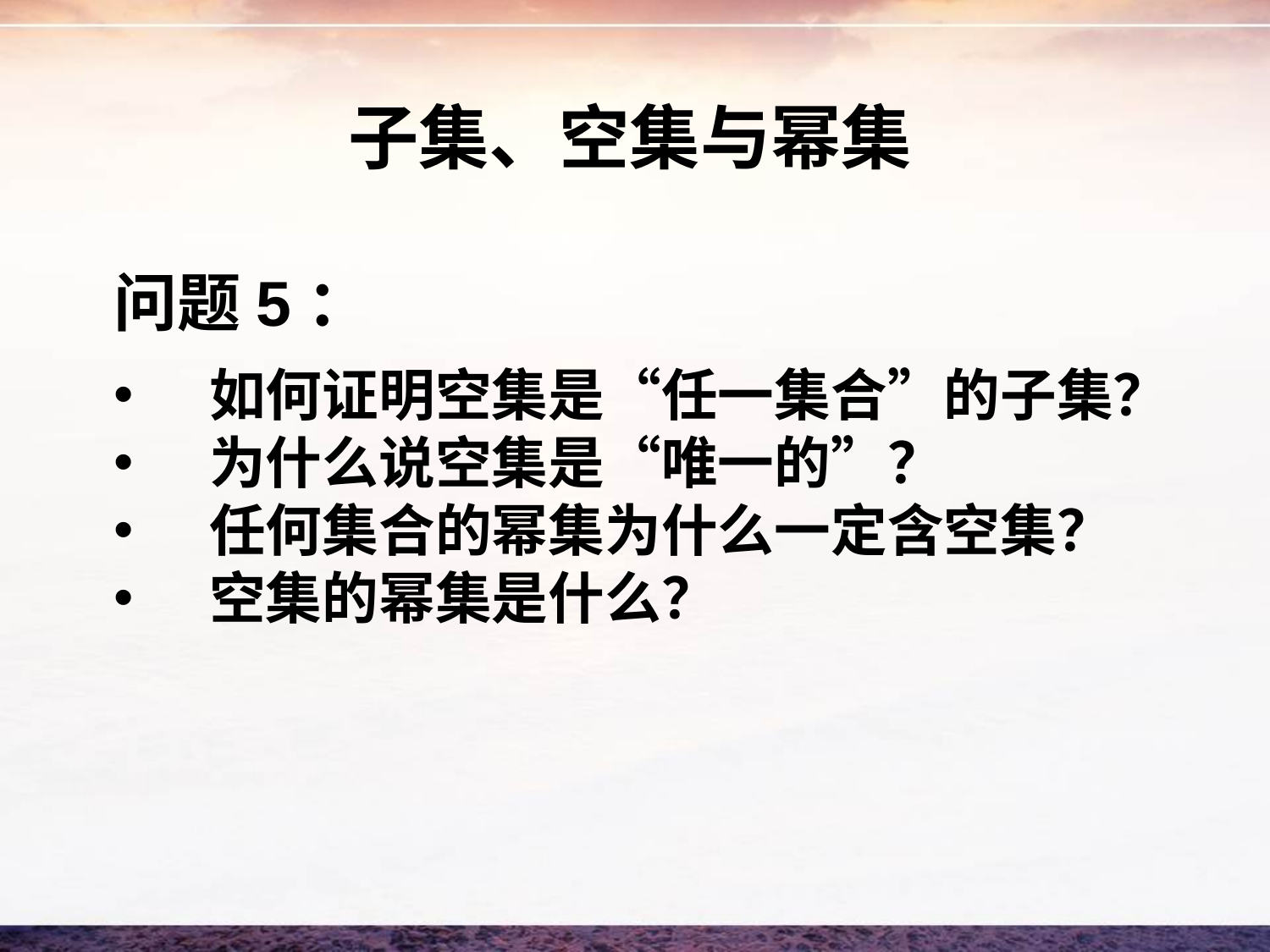

# 子集、空集与幂集
问题5：
如何证明空集是“任一集合”的子集？
为什么说空集是“唯一的”？
任何集合的幂集为什么一定含空集？
空集的幂集是什么？